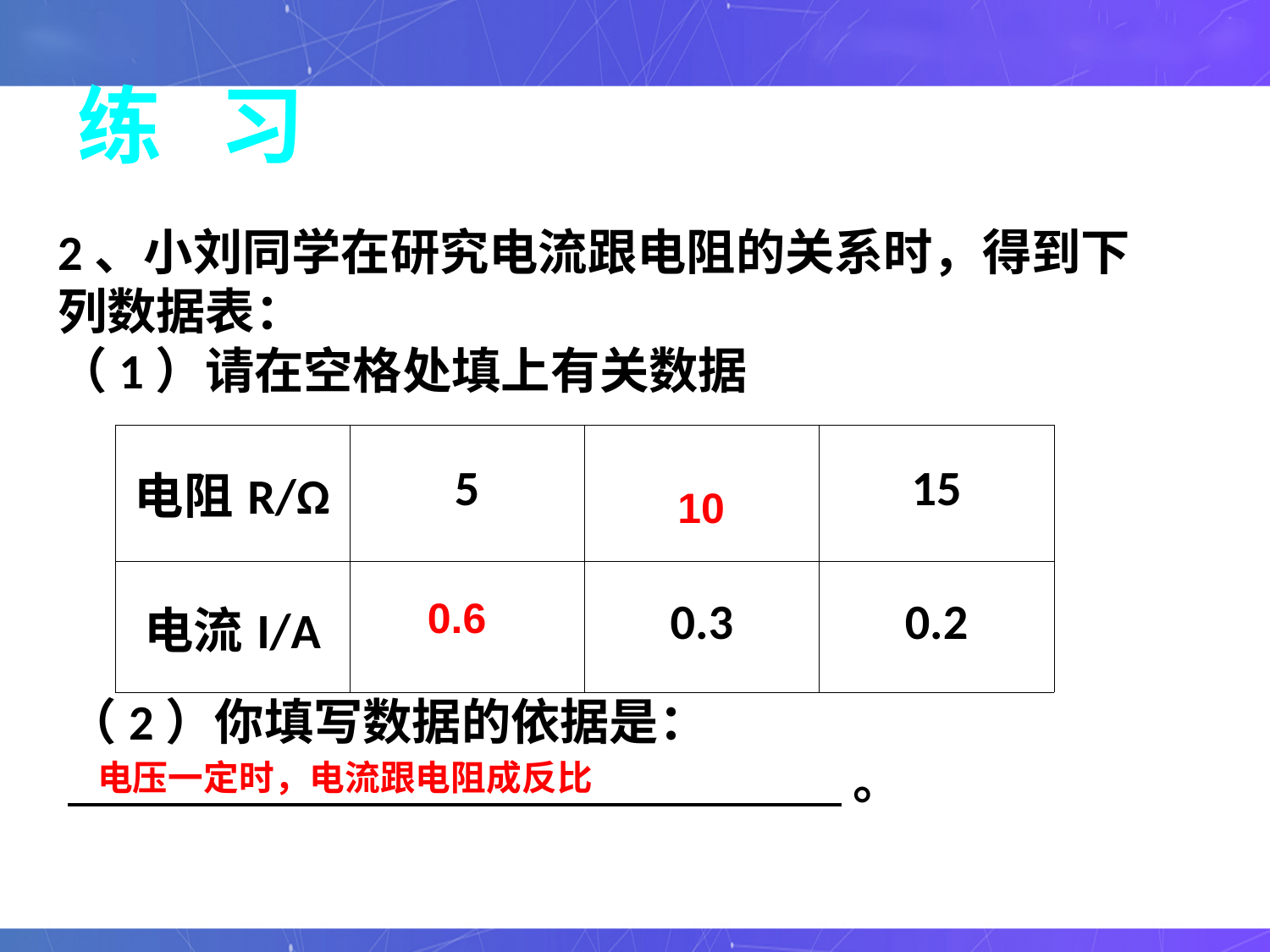

练   习
2、小刘同学在研究电流跟电阻的关系时，得到下列数据表：
（1）请在空格处填上有关数据
| 电阻R/Ω | 5 |  | 15 |
| --- | --- | --- | --- |
| 电流Ι/A |  | 0.3 | 0.2 |
10
0.6
（2）你填写数据的依据是：
                                                                     。
电压一定时，电流跟电阻成反比